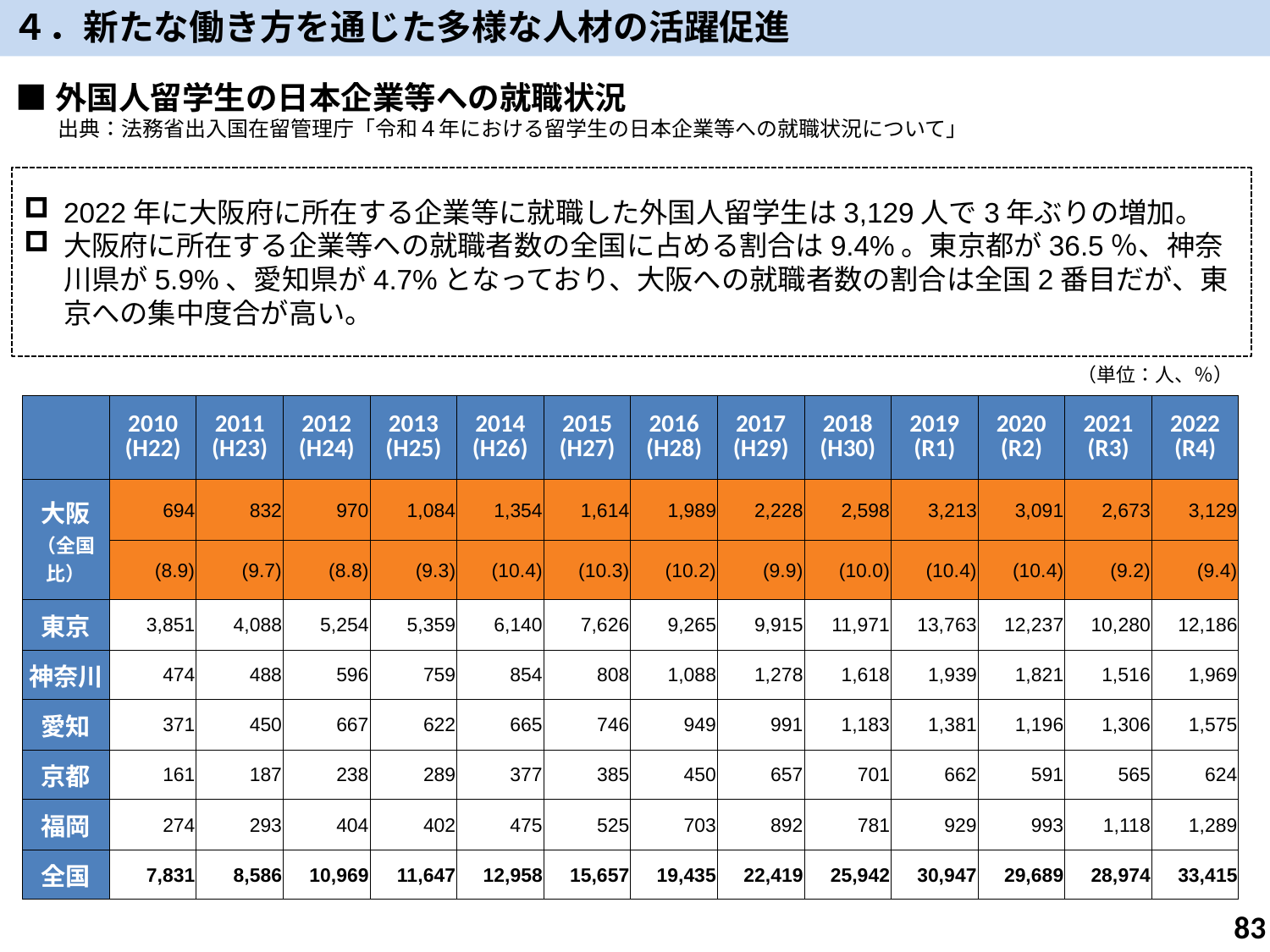

４．新たな働き方を通じた多様な人材の活躍促進
■外国人留学生の日本企業等への就職状況
　　出典：法務省出入国在留管理庁「令和４年における留学生の日本企業等への就職状況について」
2022年に大阪府に所在する企業等に就職した外国人留学生は3,129人で3年ぶりの増加。
大阪府に所在する企業等への就職者数の全国に占める割合は9.4%。東京都が36.5％、神奈川県が5.9%、愛知県が4.7%となっており、大阪への就職者数の割合は全国2番目だが、東京への集中度合が高い。
（単位：人、％）
|  | 2010 (H22) | 2011 (H23) | 2012 (H24) | 2013 (H25) | 2014 (H26) | 2015 (H27) | 2016 (H28) | 2017 (H29) | 2018 (H30) | 2019 (R1) | 2020 (R2) | 2021 (R3) | 2022 (R4) |
| --- | --- | --- | --- | --- | --- | --- | --- | --- | --- | --- | --- | --- | --- |
| 大阪 （全国比） | 694 | 832 | 970 | 1,084 | 1,354 | 1,614 | 1,989 | 2,228 | 2,598 | 3,213 | 3,091 | 2,673 | 3,129 |
|  | (8.9) | (9.7) | (8.8) | (9.3) | (10.4) | (10.3) | (10.2) | (9.9) | (10.0) | (10.4) | (10.4) | (9.2) | (9.4) |
| 東京 | 3,851 | 4,088 | 5,254 | 5,359 | 6,140 | 7,626 | 9,265 | 9,915 | 11,971 | 13,763 | 12,237 | 10,280 | 12,186 |
| 神奈川 | 474 | 488 | 596 | 759 | 854 | 808 | 1,088 | 1,278 | 1,618 | 1,939 | 1,821 | 1,516 | 1,969 |
| 愛知 | 371 | 450 | 667 | 622 | 665 | 746 | 949 | 991 | 1,183 | 1,381 | 1,196 | 1,306 | 1,575 |
| 京都 | 161 | 187 | 238 | 289 | 377 | 385 | 450 | 657 | 701 | 662 | 591 | 565 | 624 |
| 福岡 | 274 | 293 | 404 | 402 | 475 | 525 | 703 | 892 | 781 | 929 | 993 | 1,118 | 1,289 |
| 全国 | 7,831 | 8,586 | 10,969 | 11,647 | 12,958 | 15,657 | 19,435 | 22,419 | 25,942 | 30,947 | 29,689 | 28,974 | 33,415 |
83